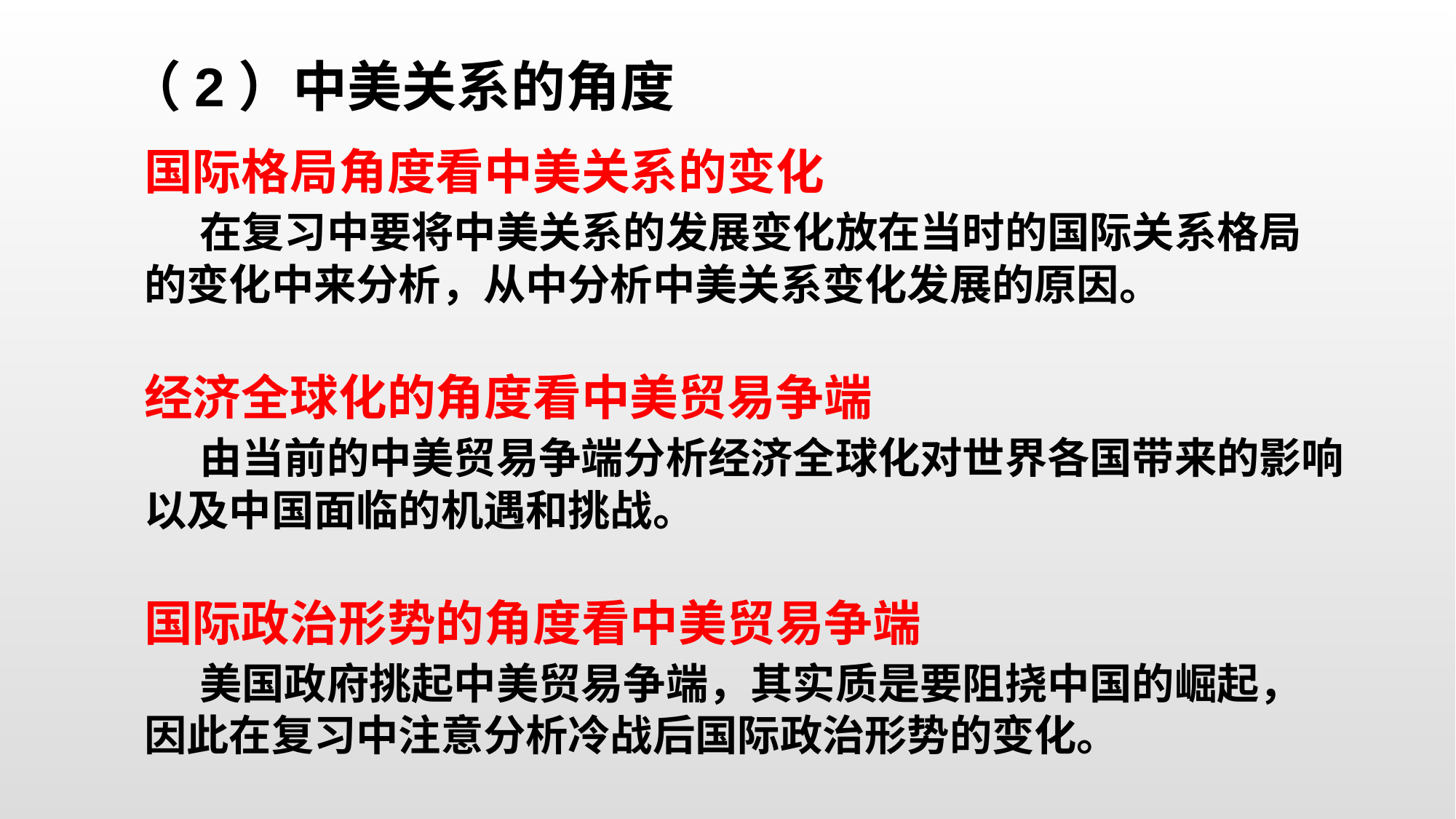

（2）中美关系的角度
国际格局角度看中美关系的变化
    在复习中要将中美关系的发展变化放在当时的国际关系格局
的变化中来分析，从中分析中美关系变化发展的原因。

经济全球化的角度看中美贸易争端
    由当前的中美贸易争端分析经济全球化对世界各国带来的影响
以及中国面临的机遇和挑战。

国际政治形势的角度看中美贸易争端
    美国政府挑起中美贸易争端，其实质是要阻挠中国的崛起，
因此在复习中注意分析冷战后国际政治形势的变化。